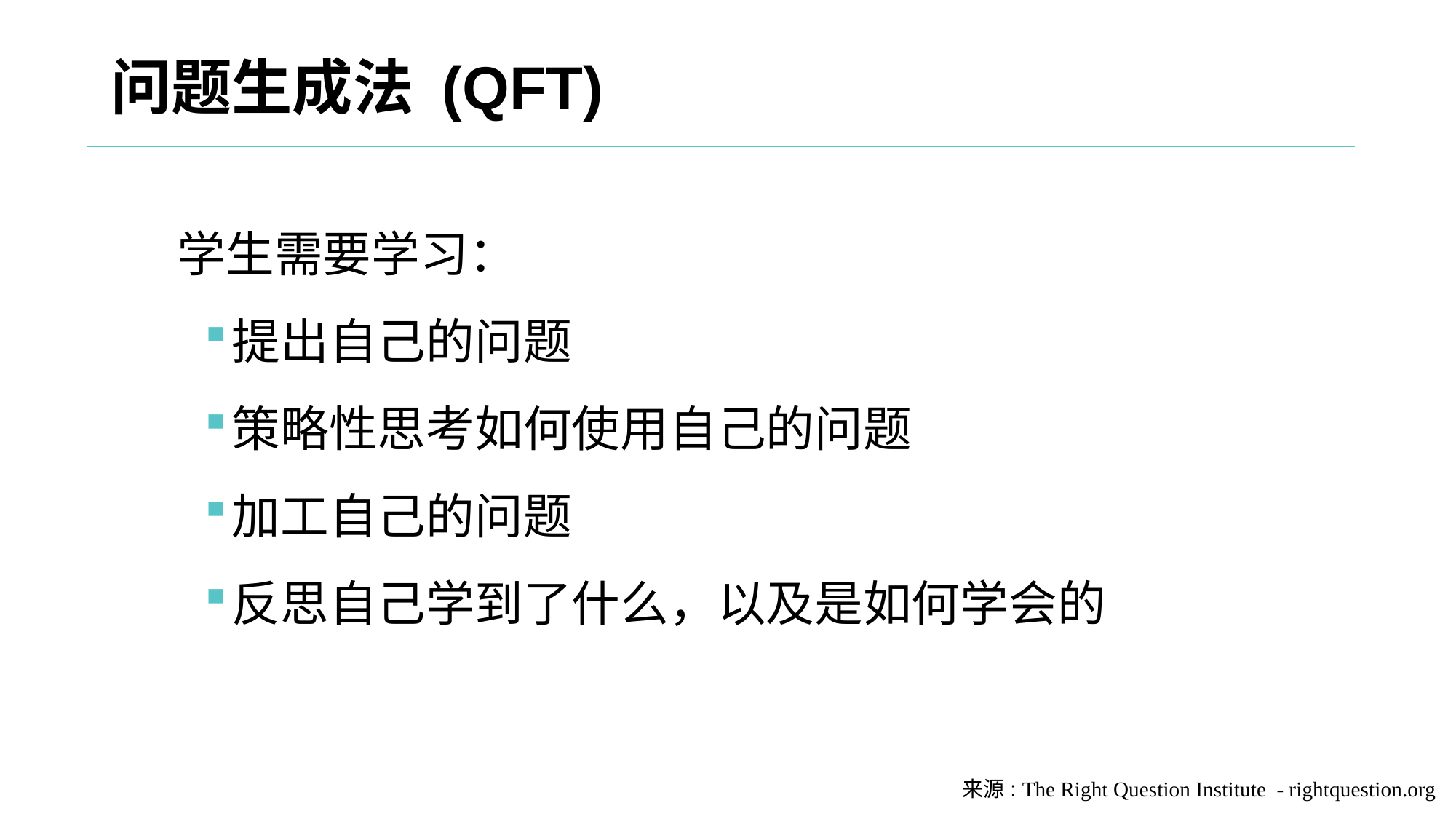

# 问题生成法 (QFT)
学生需要学习：
提出自己的问题
策略性思考如何使用自己的问题
加工自己的问题
反思自己学到了什么，以及是如何学会的